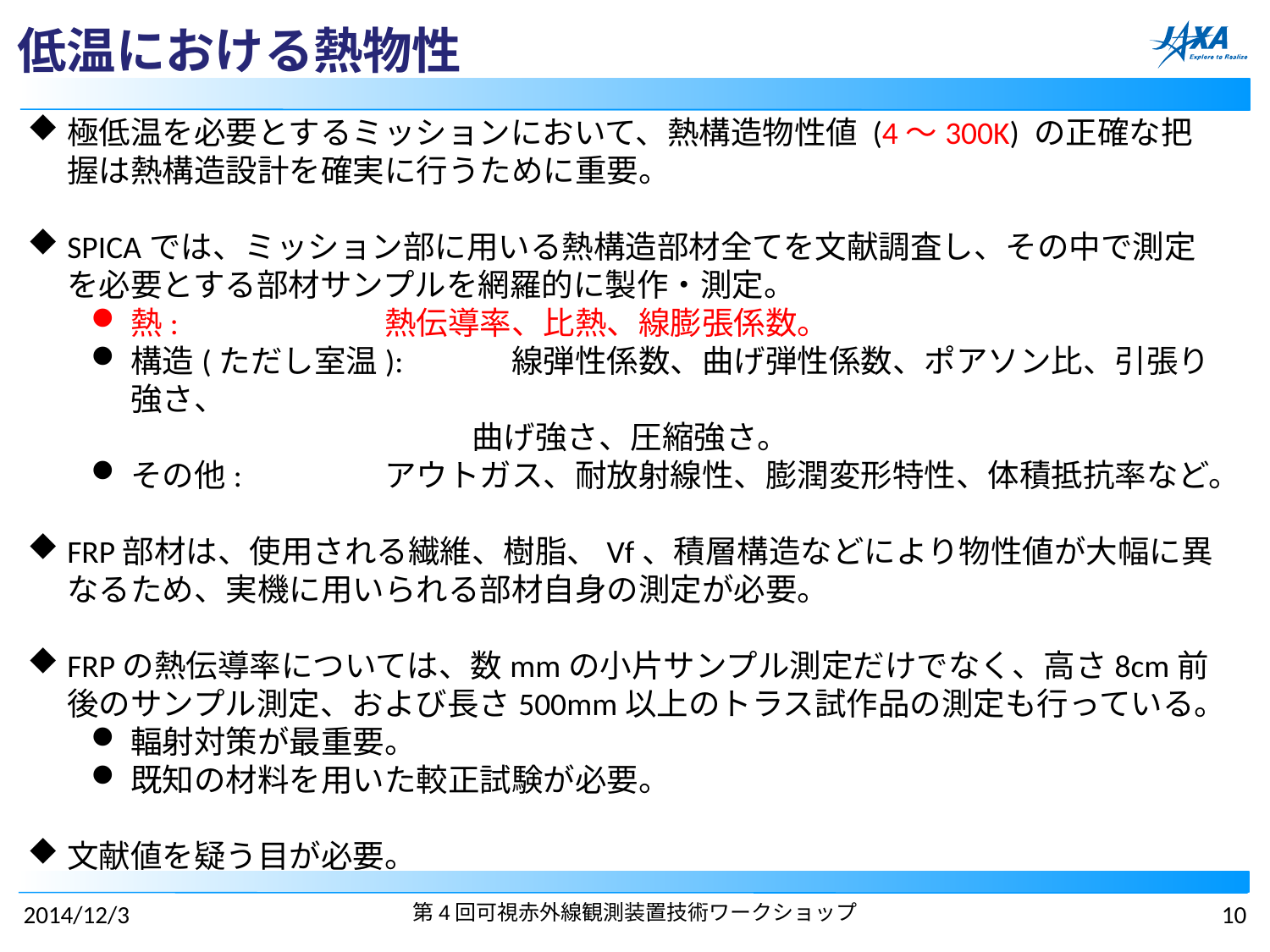

# 低温における熱物性
極低温を必要とするミッションにおいて、熱構造物性値 (4～300K) の正確な把握は熱構造設計を確実に行うために重要。

SPICAでは、ミッション部に用いる熱構造部材全てを文献調査し、その中で測定を必要とする部材サンプルを網羅的に製作・測定。
熱:		熱伝導率、比熱、線膨張係数。
構造(ただし室温): 	線弾性係数、曲げ弾性係数、ポアソン比、引張り強さ、
			曲げ強さ、圧縮強さ。
その他: 		アウトガス、耐放射線性、膨潤変形特性、体積抵抗率など。

FRP部材は、使用される繊維、樹脂、Vf、積層構造などにより物性値が大幅に異なるため、実機に用いられる部材自身の測定が必要。

FRPの熱伝導率については、数mmの小片サンプル測定だけでなく、高さ8cm前後のサンプル測定、および長さ500mm以上のトラス試作品の測定も行っている。
輻射対策が最重要。
既知の材料を用いた較正試験が必要。

文献値を疑う目が必要。
2014/12/3
第4回可視赤外線観測装置技術ワークショップ
10